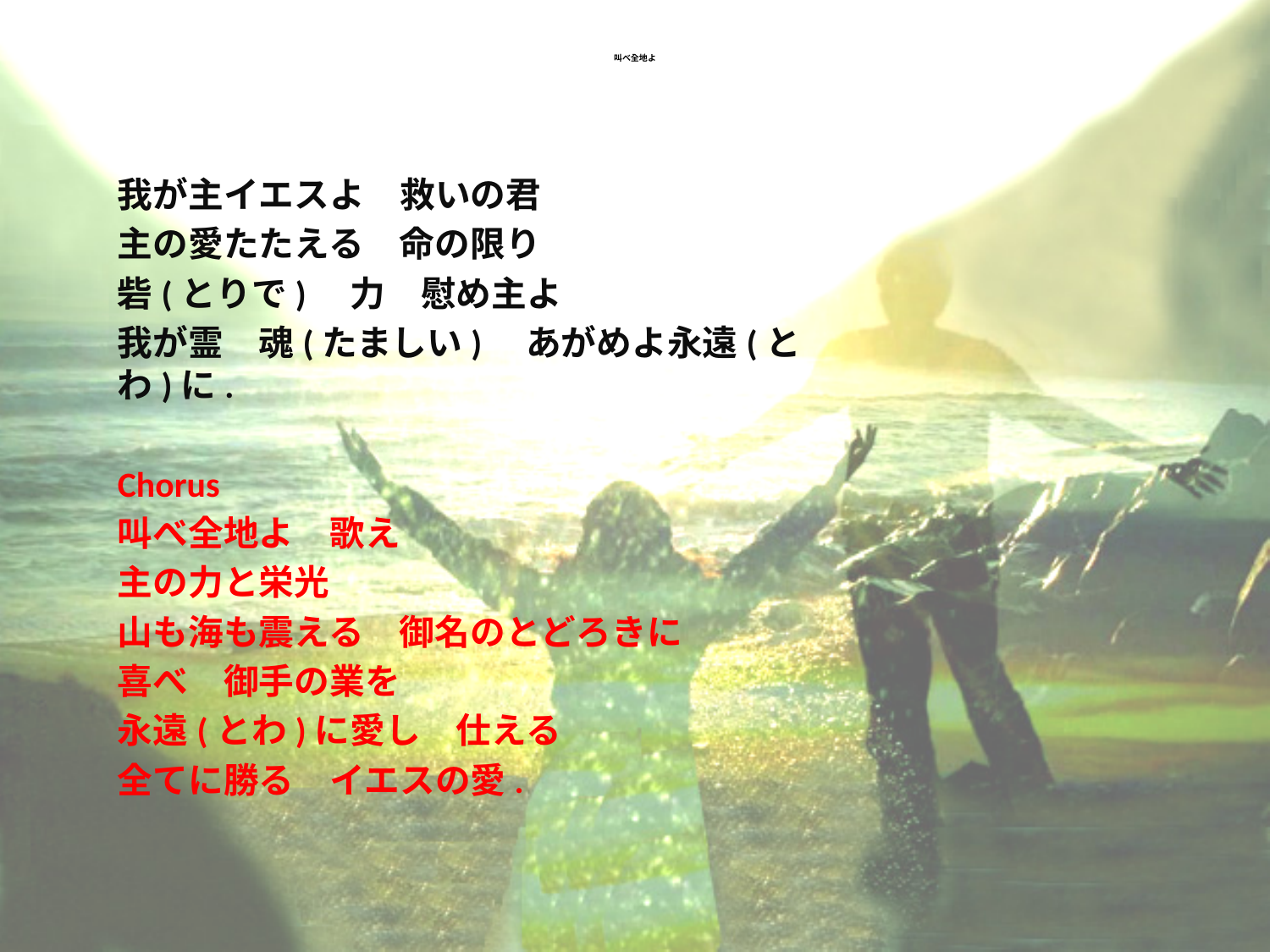

# 叫べ全地よ
我が主イエスよ　救いの君
主の愛たたえる　命の限り
砦(とりで)　力　慰め主よ
我が霊　魂(たましい)　あがめよ永遠(とわ)に.

Chorus
叫べ全地よ　歌え
主の力と栄光
山も海も震える　御名のとどろきに
喜べ　御手の業を
永遠(とわ)に愛し　仕える
全てに勝る　イエスの愛.